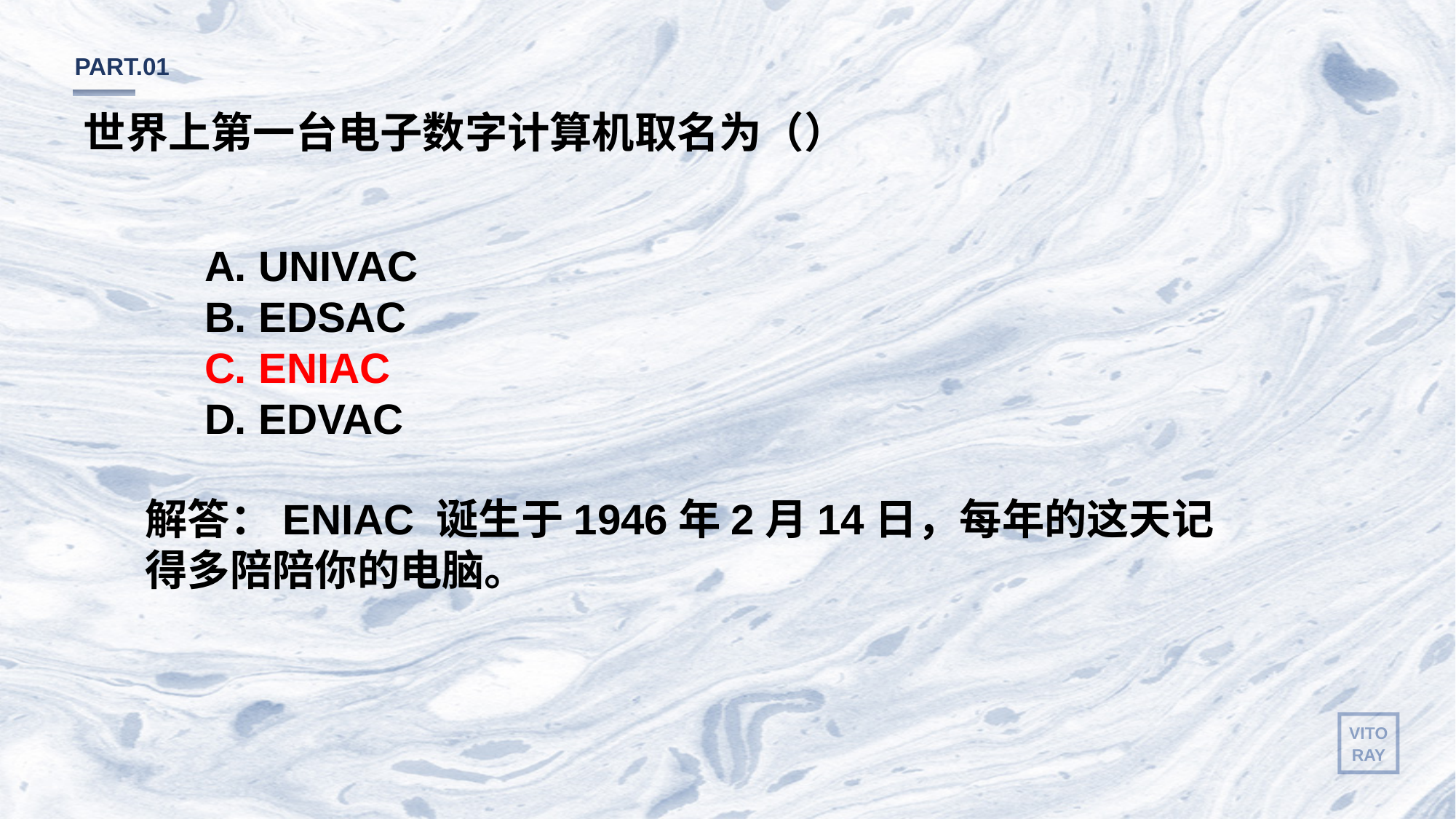

PART.01

世界上第一台电子数字计算机取名为（）
A. UNIVAC
B. EDSAC
C. ENIAC
D. EDVAC
解答：ENIAC 诞生于1946年2月14日，每年的这天记得多陪陪你的电脑。

VITO
RAY